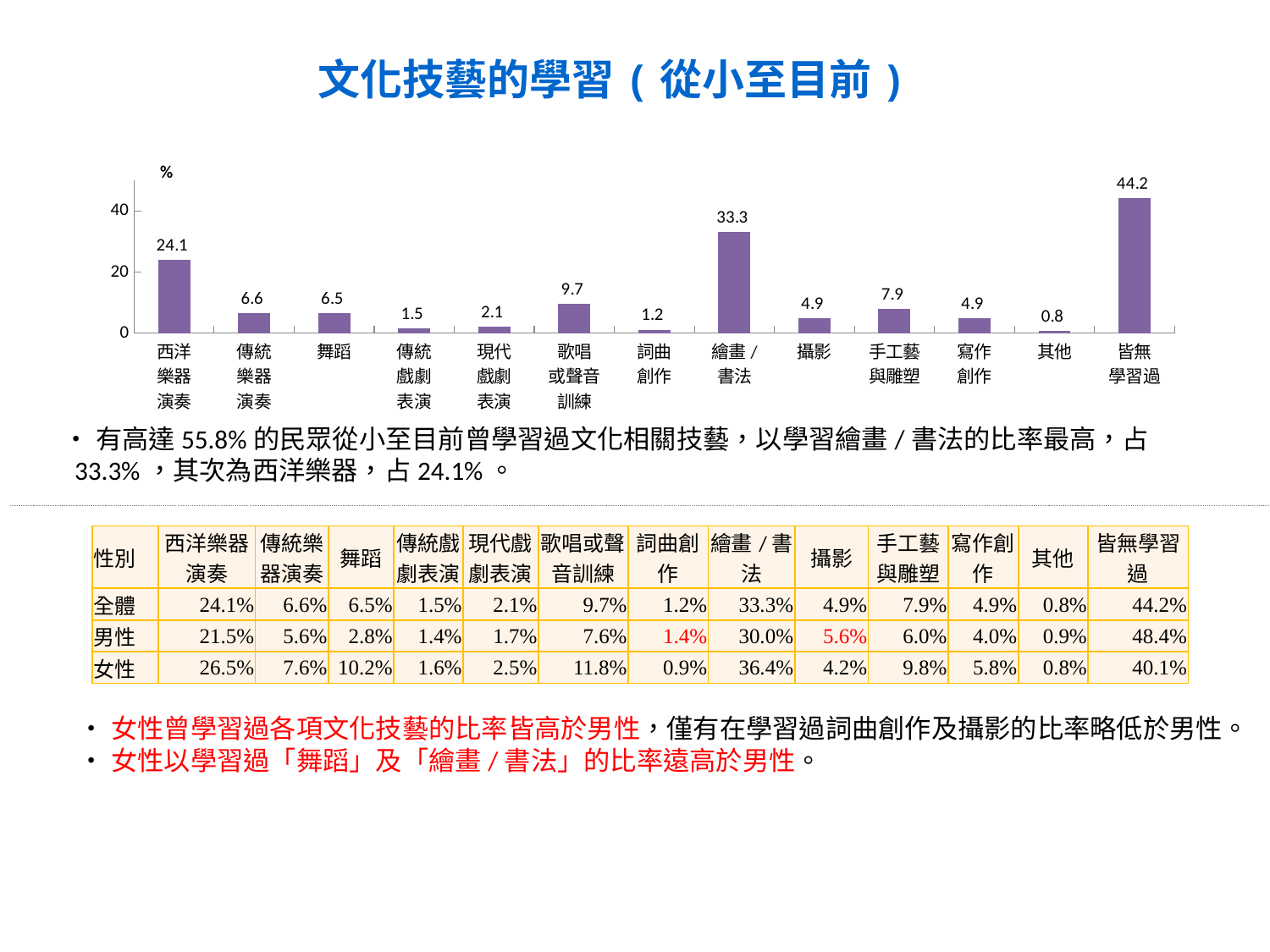

文化技藝的學習(從小至目前)

### Chart

| Category | 欄2 |
|---|---|
| 西洋
樂器
演奏 | 24.053393202901255 |
| 傳統
樂器
演奏 | 6.646177483757566 |
| 舞蹈 | 6.500790339059908 |
| 傳統
戲劇
表演 | 1.4924847802871144 |
| 現代
戲劇
表演 | 2.1180467754798378 |
| 歌唱
或聲音
訓練 | 9.748287921425266 |
| 詞曲
創作 | 1.1879229628705117 |
| 繪畫/
書法 | 33.27742268934077 |
| 攝影 | 4.913764319046245 |
| 手工藝
與雕塑 | 7.937159359607467 |
| 寫作
創作 | 4.907212174003854 |
| 其他 | 0.840721489982419 |
| 皆無
學習過 | 44.24365300126865 |
•有高達55.8%的民眾從小至目前曾學習過文化相關技藝，以學習繪畫/書法的比率最高，占33.3%，其次為西洋樂器，占24.1%。
| 性別 | 西洋樂器演奏 | 傳統樂器演奏 | 舞蹈 | 傳統戲劇表演 | 現代戲劇表演 | 歌唱或聲音訓練 | 詞曲創作 | 繪畫/書法 | 攝影 | 手工藝與雕塑 | 寫作創作 | 其他 | 皆無學習過 |
| --- | --- | --- | --- | --- | --- | --- | --- | --- | --- | --- | --- | --- | --- |
| 全體 | 24.1% | 6.6% | 6.5% | 1.5% | 2.1% | 9.7% | 1.2% | 33.3% | 4.9% | 7.9% | 4.9% | 0.8% | 44.2% |
| 男性 | 21.5% | 5.6% | 2.8% | 1.4% | 1.7% | 7.6% | 1.4% | 30.0% | 5.6% | 6.0% | 4.0% | 0.9% | 48.4% |
| 女性 | 26.5% | 7.6% | 10.2% | 1.6% | 2.5% | 11.8% | 0.9% | 36.4% | 4.2% | 9.8% | 5.8% | 0.8% | 40.1% |
•女性曾學習過各項文化技藝的比率皆高於男性，僅有在學習過詞曲創作及攝影的比率略低於男性。
•女性以學習過「舞蹈」及「繪畫/書法」的比率遠高於男性。